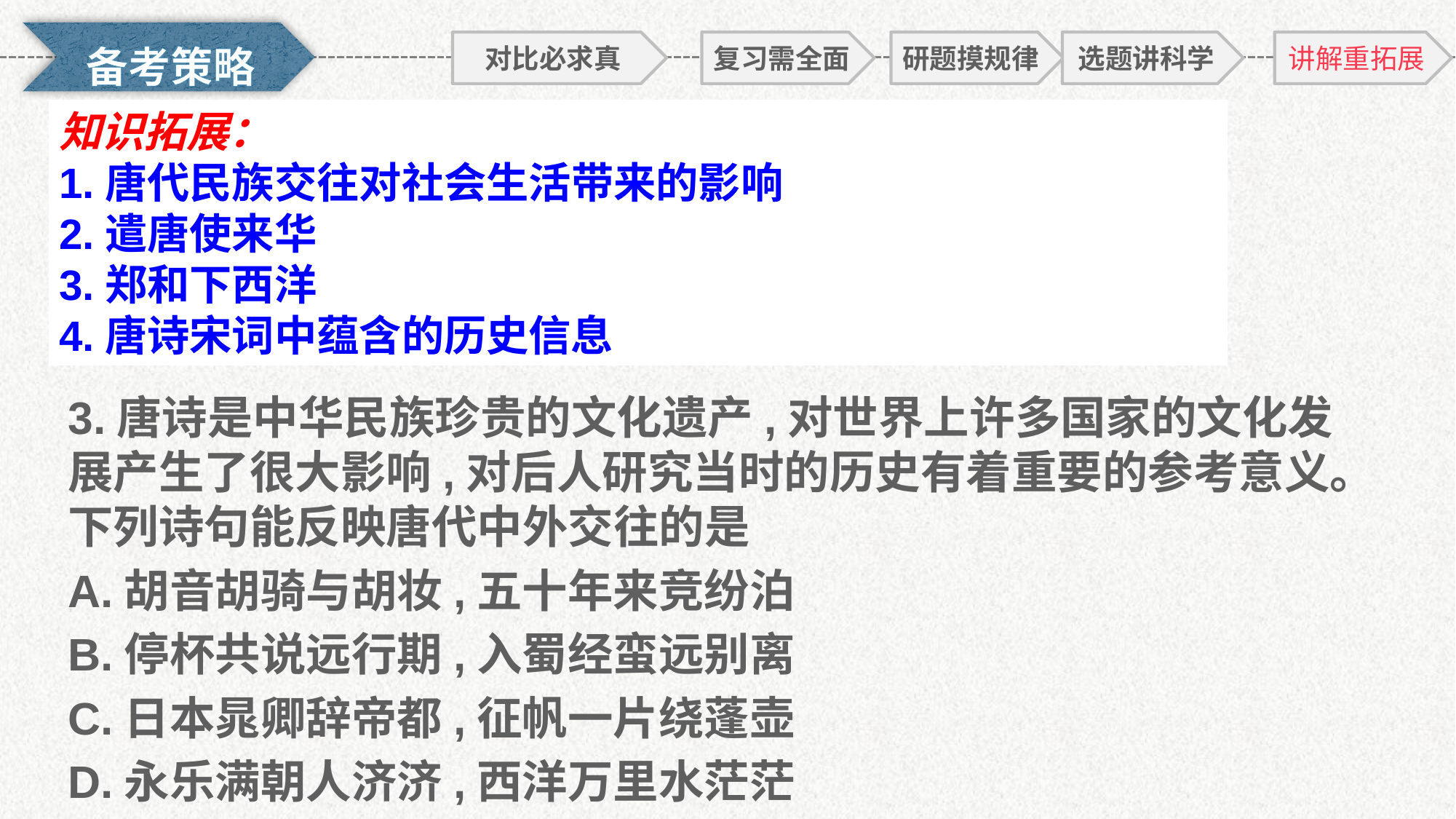

对比必求真
复习需全面
研题摸规律
选题讲科学
讲解重拓展
知识拓展：
1.唐代民族交往对社会生活带来的影响
2.遣唐使来华
3.郑和下西洋
4.唐诗宋词中蕴含的历史信息
3.唐诗是中华民族珍贵的文化遗产,对世界上许多国家的文化发展产生了很大影响,对后人研究当时的历史有着重要的参考意义。下列诗句能反映唐代中外交往的是
A.胡音胡骑与胡妆,五十年来竞纷泊
B.停杯共说远行期,入蜀经蛮远别离
C.日本晁卿辞帝都,征帆一片绕蓬壶
D.永乐满朝人济济,西洋万里水茫茫